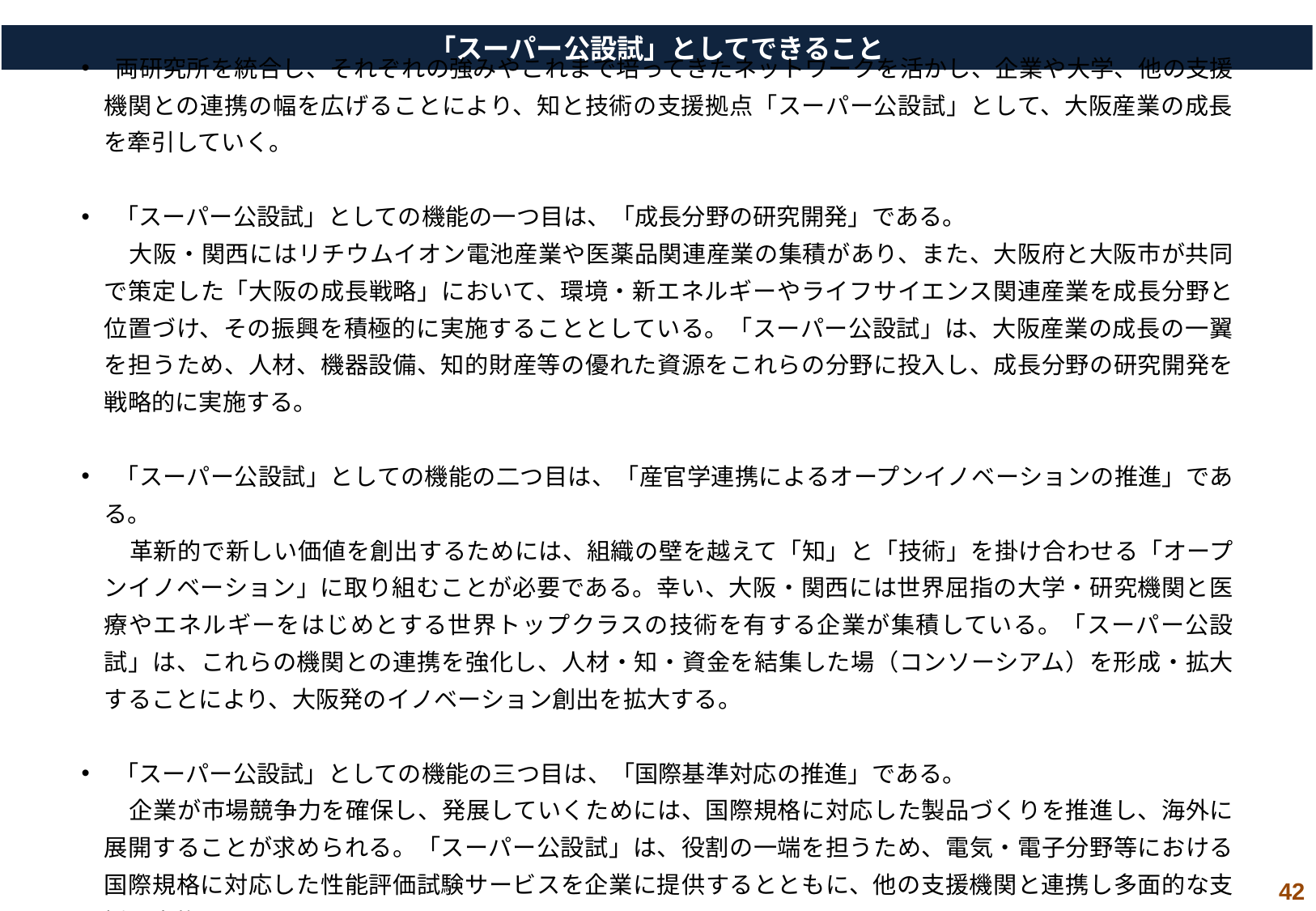

「スーパー公設試」としてできること
 両研究所を統合し、それぞれの強みやこれまで培ってきたネットワークを活かし、企業や大学、他の支援機関との連携の幅を広げることにより、知と技術の支援拠点「スーパー公設試」として、大阪産業の成長を牽引していく。

 「スーパー公設試」としての機能の一つ目は、「成長分野の研究開発」である。
　　大阪・関西にはリチウムイオン電池産業や医薬品関連産業の集積があり、また、大阪府と大阪市が共同で策定した「大阪の成長戦略」において、環境・新エネルギーやライフサイエンス関連産業を成長分野と位置づけ、その振興を積極的に実施することとしている。「スーパー公設試」は、大阪産業の成長の一翼を担うため、人材、機器設備、知的財産等の優れた資源をこれらの分野に投入し、成長分野の研究開発を戦略的に実施する。

 「スーパー公設試」としての機能の二つ目は、「産官学連携によるオープンイノベーションの推進」である。
　　革新的で新しい価値を創出するためには、組織の壁を越えて「知」と「技術」を掛け合わせる「オープンイノベーション」に取り組むことが必要である。幸い、大阪・関西には世界屈指の大学・研究機関と医療やエネルギーをはじめとする世界トップクラスの技術を有する企業が集積している。「スーパー公設試」は、これらの機関との連携を強化し、人材・知・資金を結集した場（コンソーシアム）を形成・拡大することにより、大阪発のイノベーション創出を拡大する。

 「スーパー公設試」としての機能の三つ目は、「国際基準対応の推進」である。
　　企業が市場競争力を確保し、発展していくためには、国際規格に対応した製品づくりを推進し、海外に展開することが求められる。「スーパー公設試」は、役割の一端を担うため、電気・電子分野等における国際規格に対応した性能評価試験サービスを企業に提供するとともに、他の支援機関と連携し多面的な支援を実施する。
42